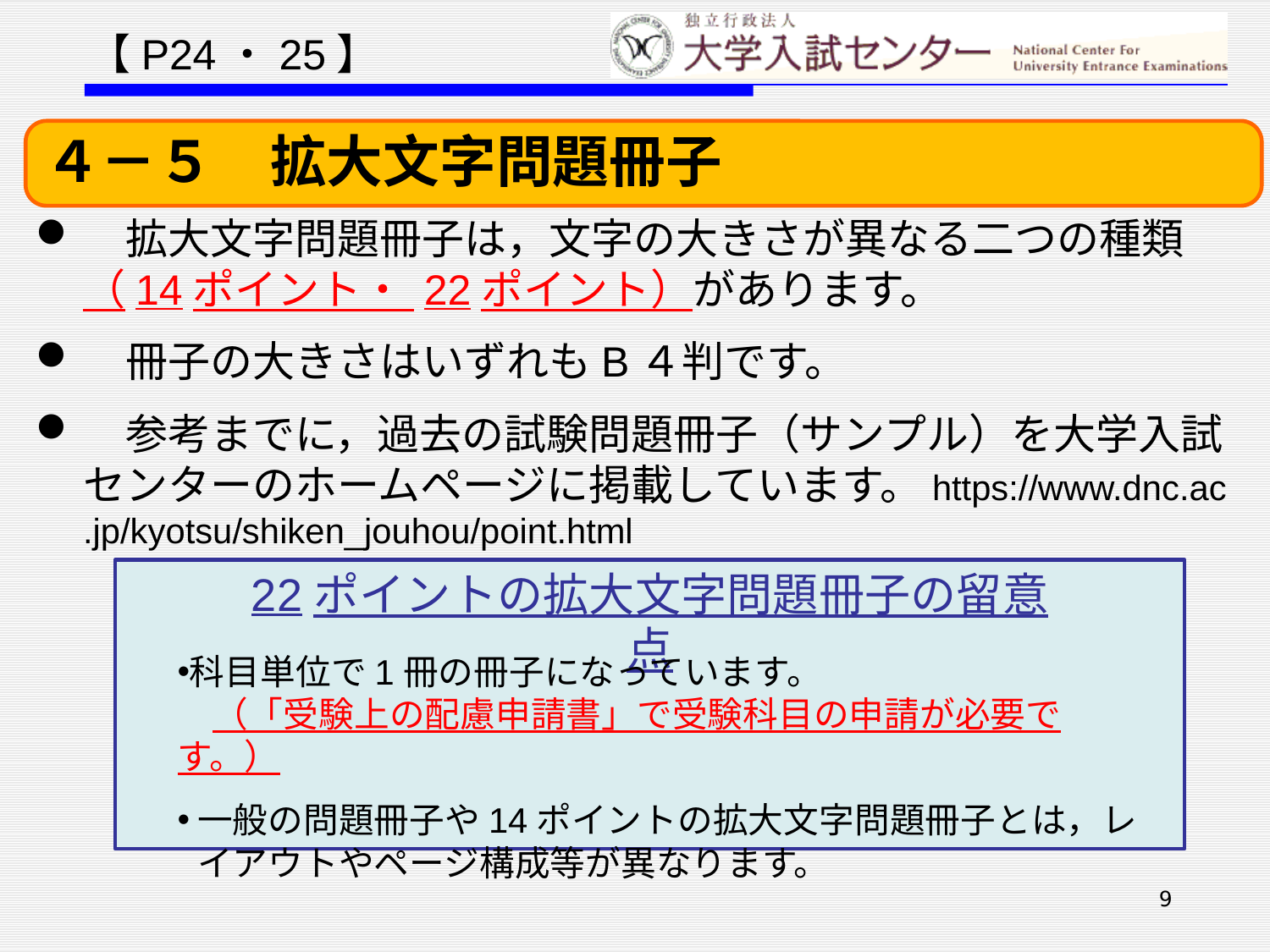

【P24・25】
４－５　拡大文字問題冊子
　拡大文字問題冊子は，文字の大きさが異なる二つの種類（14ポイント・ 22ポイント）があります。
　冊子の大きさはいずれもB４判です。
　参考までに，過去の試験問題冊子（サンプル）を大学入試センターのホームページに掲載しています。https://www.dnc.ac.jp/kyotsu/shiken_jouhou/point.html

22ポイントの拡大文字問題冊子の留意点

科目単位で1冊の冊子になっています。
　（「受験上の配慮申請書」で受験科目の申請が必要です。）
一般の問題冊子や14ポイントの拡大文字問題冊子とは，レイアウトやページ構成等が異なります。
9